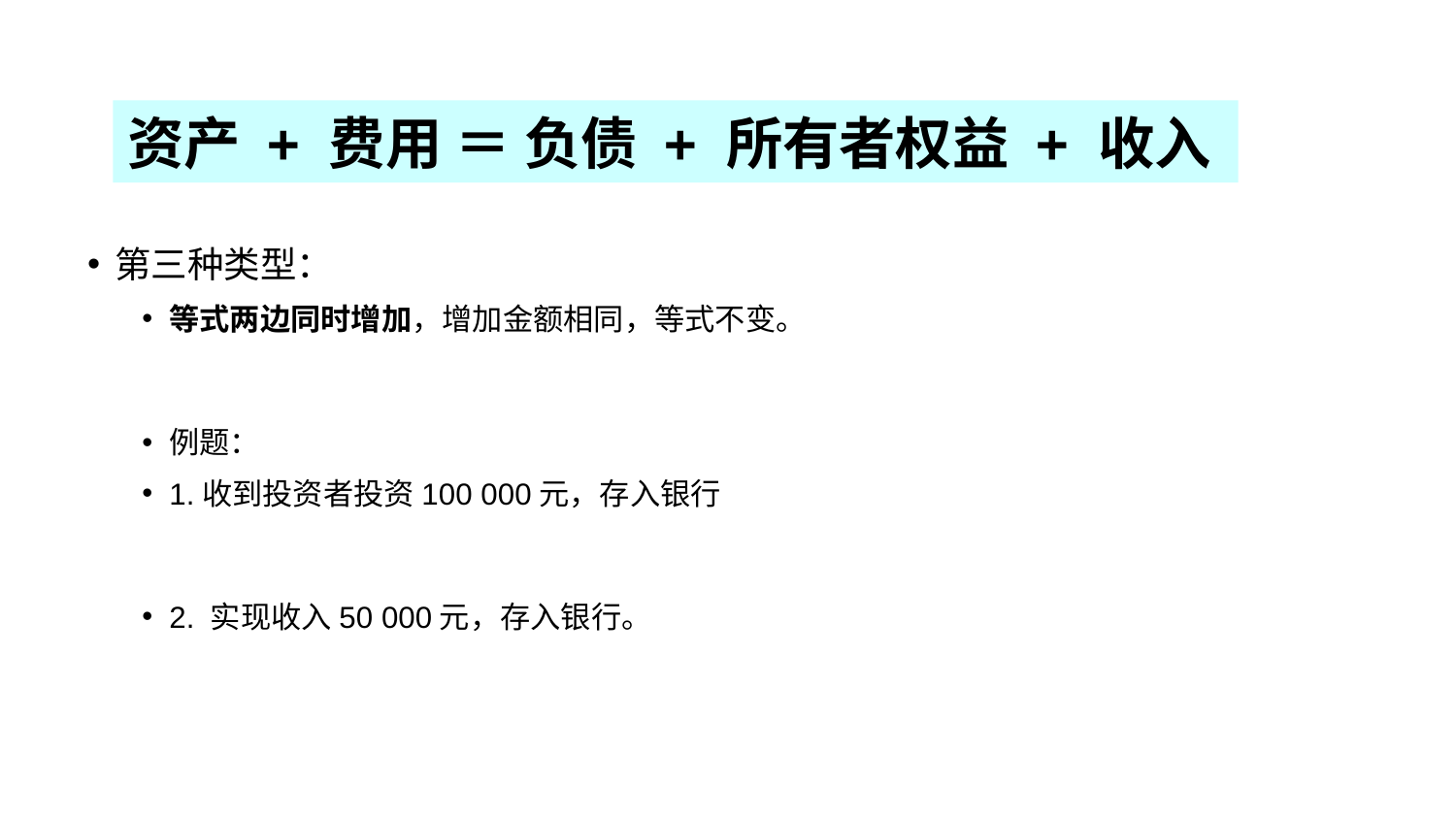

资产 + 费用 ＝ 负债 + 所有者权益 + 收入
第三种类型：
等式两边同时增加，增加金额相同，等式不变。

例题：
1.收到投资者投资100 000元，存入银行

2. 实现收入50 000元，存入银行。